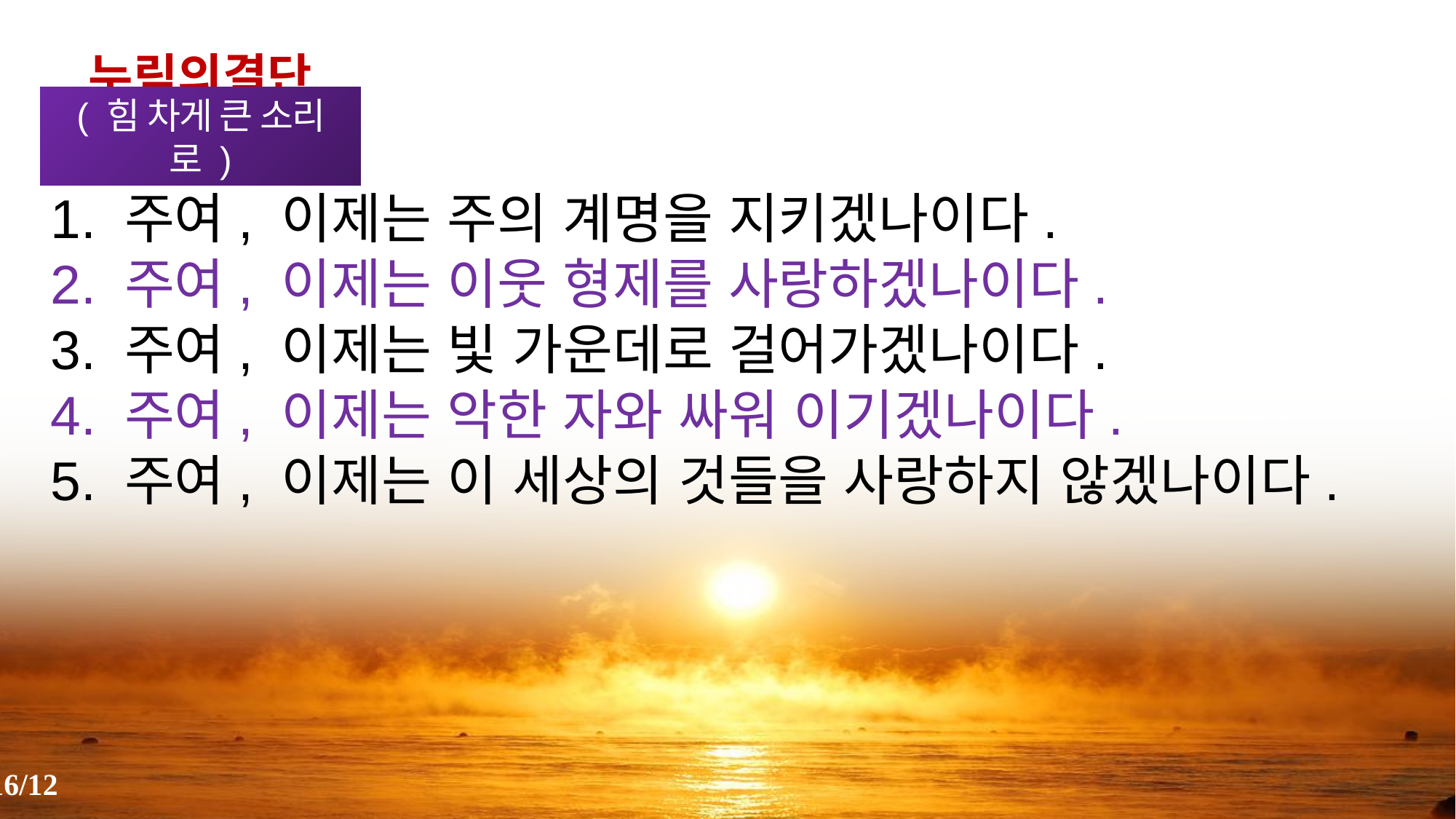

누림의결단

( 힘 차게 큰 소리로 )
1. 주여, 이제는 주의 계명을 지키겠나이다.
2. 주여, 이제는 이웃 형제를 사랑하겠나이다.
3. 주여, 이제는 빛 가운데로 걸어가겠나이다.
4. 주여, 이제는 악한 자와 싸워 이기겠나이다.
5. 주여, 이제는 이 세상의 것들을 사랑하지 않겠나이다.